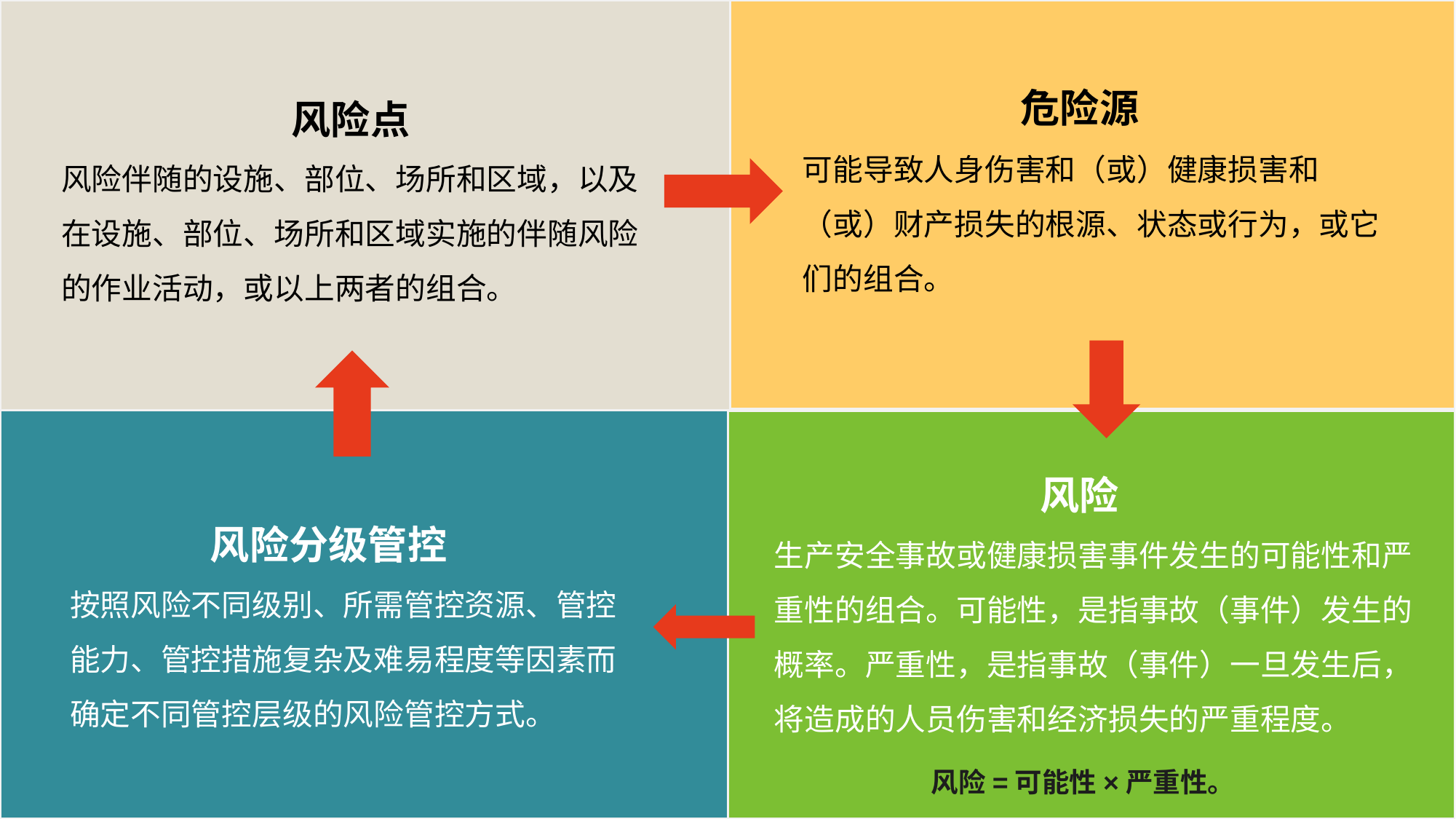

危险源
可能导致人身伤害和（或）健康损害和（或）财产损失的根源、状态或行为，或它们的组合。
风险点
风险伴随的设施、部位、场所和区域，以及在设施、部位、场所和区域实施的伴随风险的作业活动，或以上两者的组合。

风险
生产安全事故或健康损害事件发生的可能性和严重性的组合。可能性，是指事故（事件）发生的概率。严重性，是指事故（事件）一旦发生后，将造成的人员伤害和经济损失的严重程度。
                   风险=可能性×严重性。
风险分级管控
按照风险不同级别、所需管控资源、管控能力、管控措施复杂及难易程度等因素而确定不同管控层级的风险管控方式。